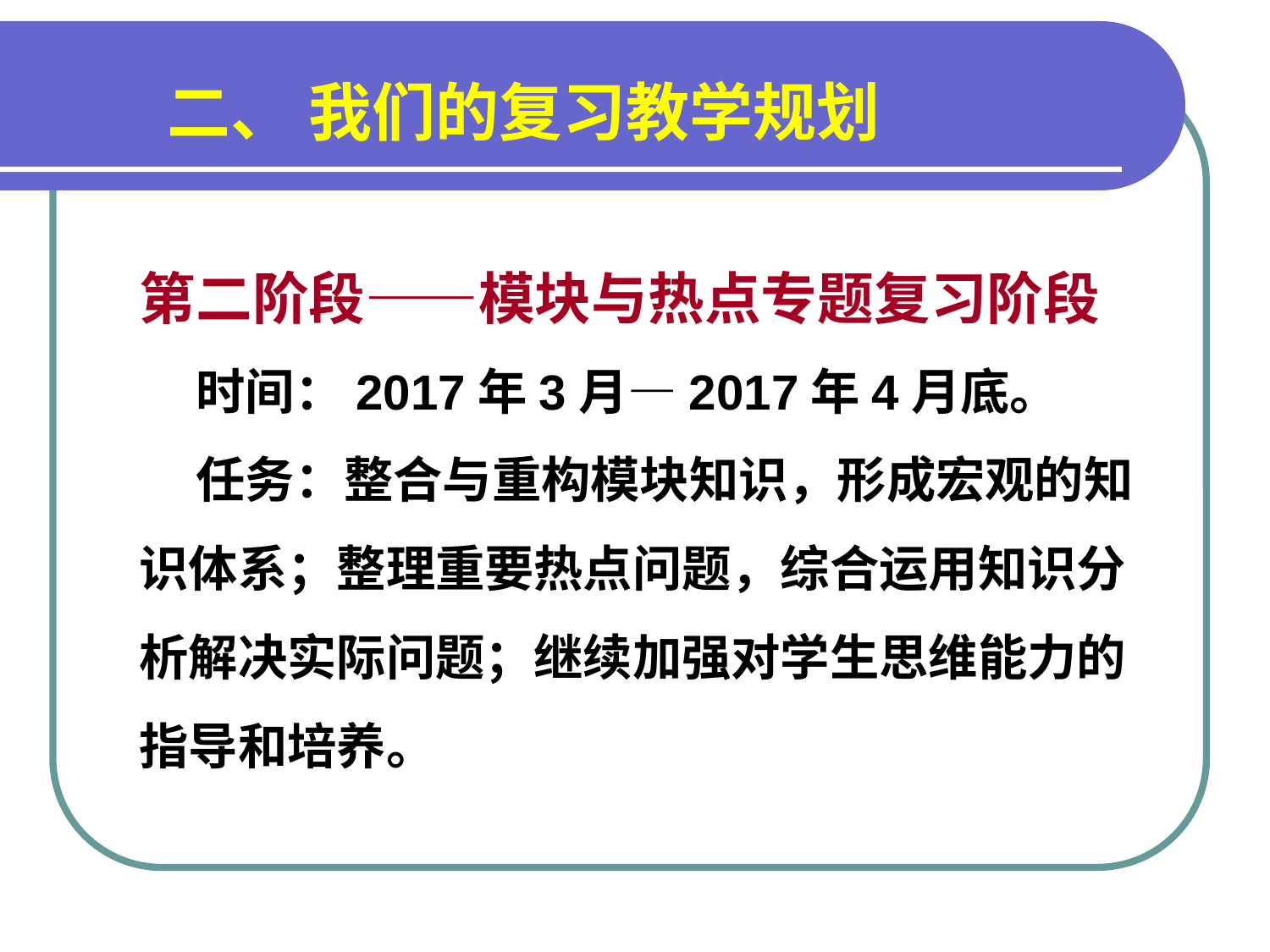

二、 我们的复习教学规划
第二阶段——模块与热点专题复习阶段
    时间：2017年3月—2017年4月底。
    任务：整合与重构模块知识，形成宏观的知识体系；整理重要热点问题，综合运用知识分析解决实际问题；继续加强对学生思维能力的指导和培养。